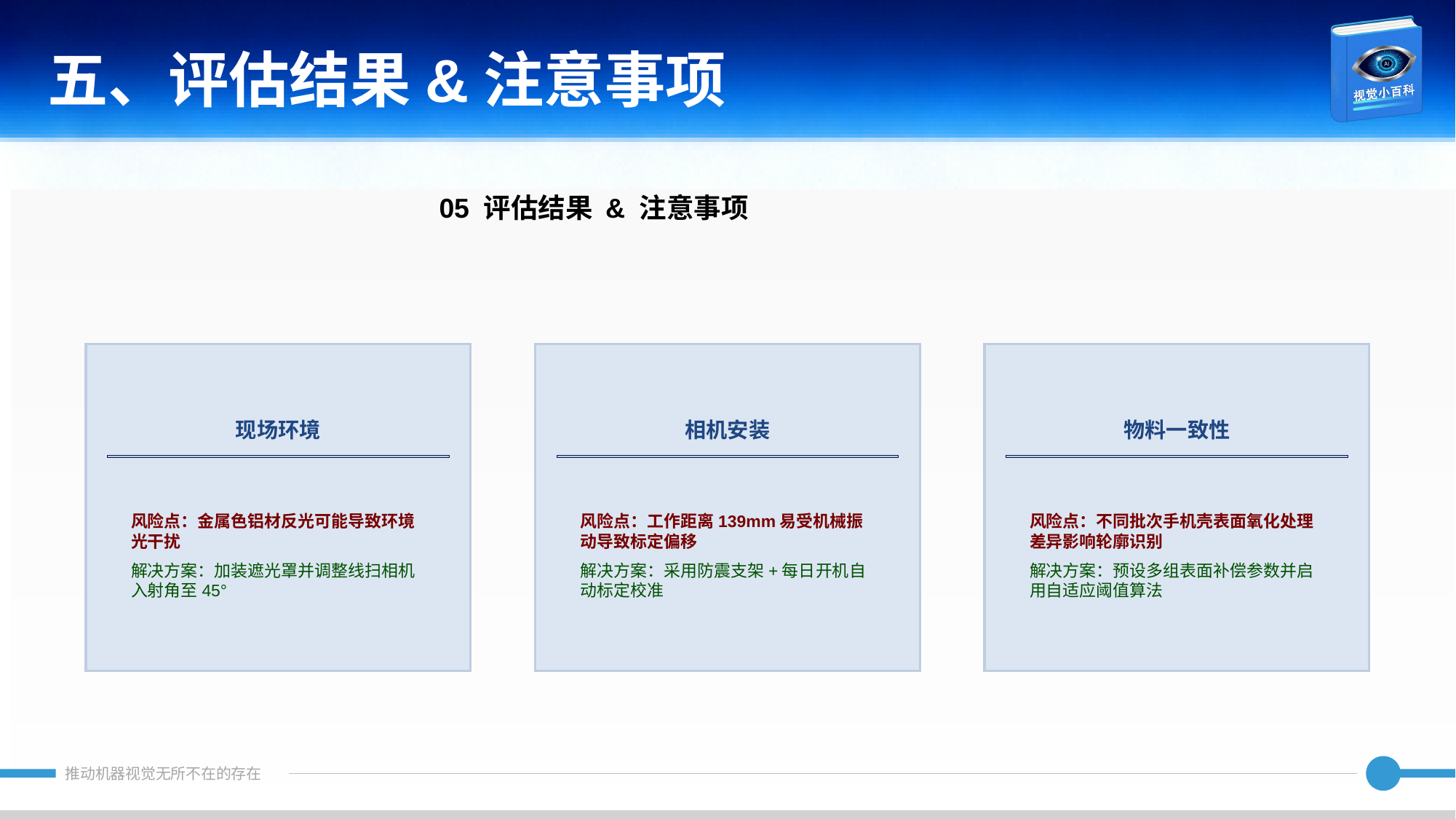

五、评估结果&注意事项

05 评估结果 & 注意事项

现场环境

相机安装

物料一致性

风险点：金属色铝材反光可能导致环境光干扰
解决方案：加装遮光罩并调整线扫相机入射角至45°

风险点：工作距离139mm易受机械振动导致标定偏移
解决方案：采用防震支架+每日开机自动标定校准

风险点：不同批次手机壳表面氧化处理差异影响轮廓识别
解决方案：预设多组表面补偿参数并启用自适应阈值算法
10